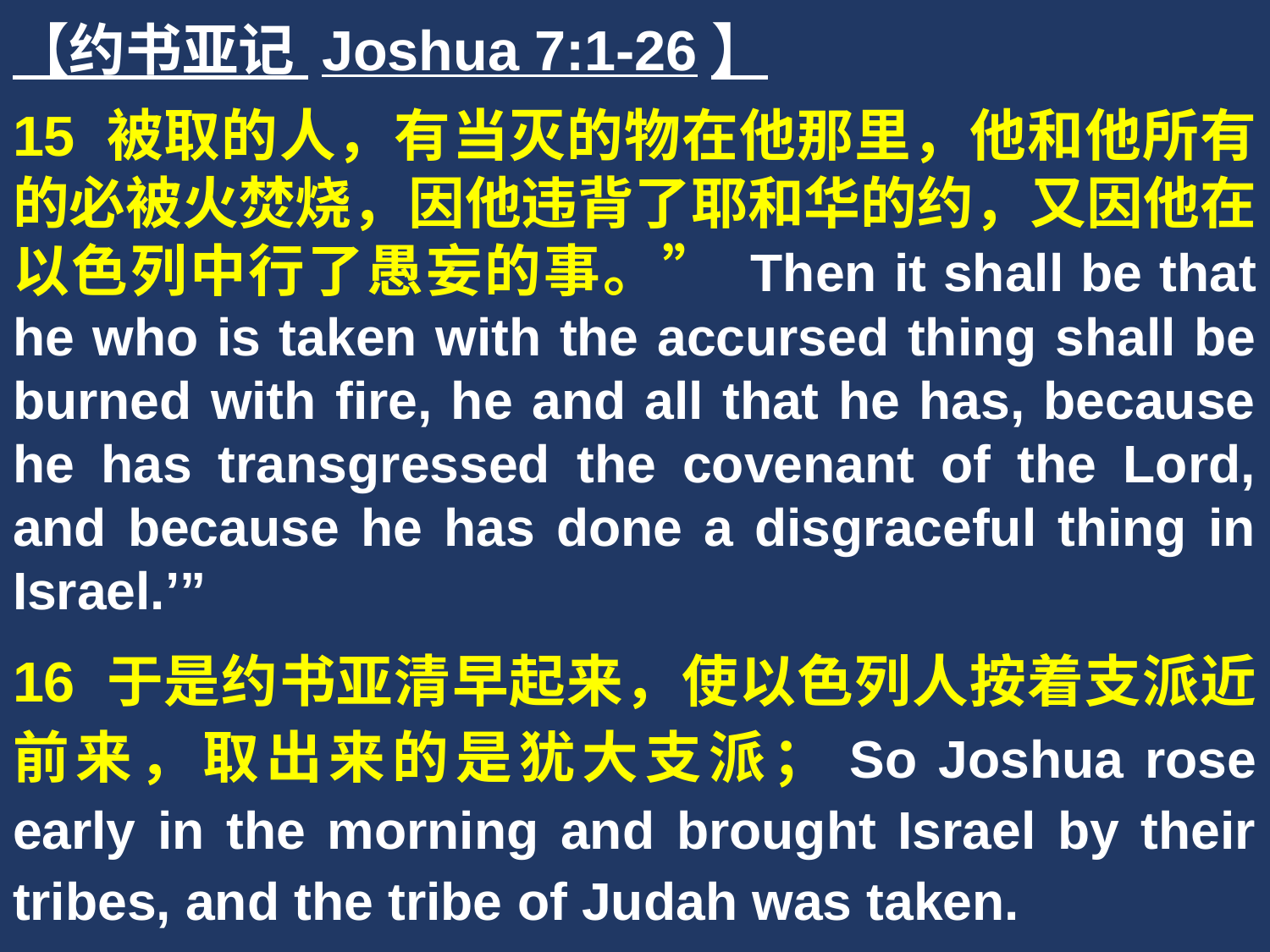

【约书亚记 Joshua 7:1-26】
15 被取的人，有当灭的物在他那里，他和他所有的必被火焚烧，因他违背了耶和华的约，又因他在以色列中行了愚妄的事。” Then it shall be that he who is taken with the accursed thing shall be burned with fire, he and all that he has, because he has transgressed the covenant of the Lord, and because he has done a disgraceful thing in Israel.’”
16 于是约书亚清早起来，使以色列人按着支派近前来，取出来的是犹大支派；So Joshua rose early in the morning and brought Israel by their tribes, and the tribe of Judah was taken.